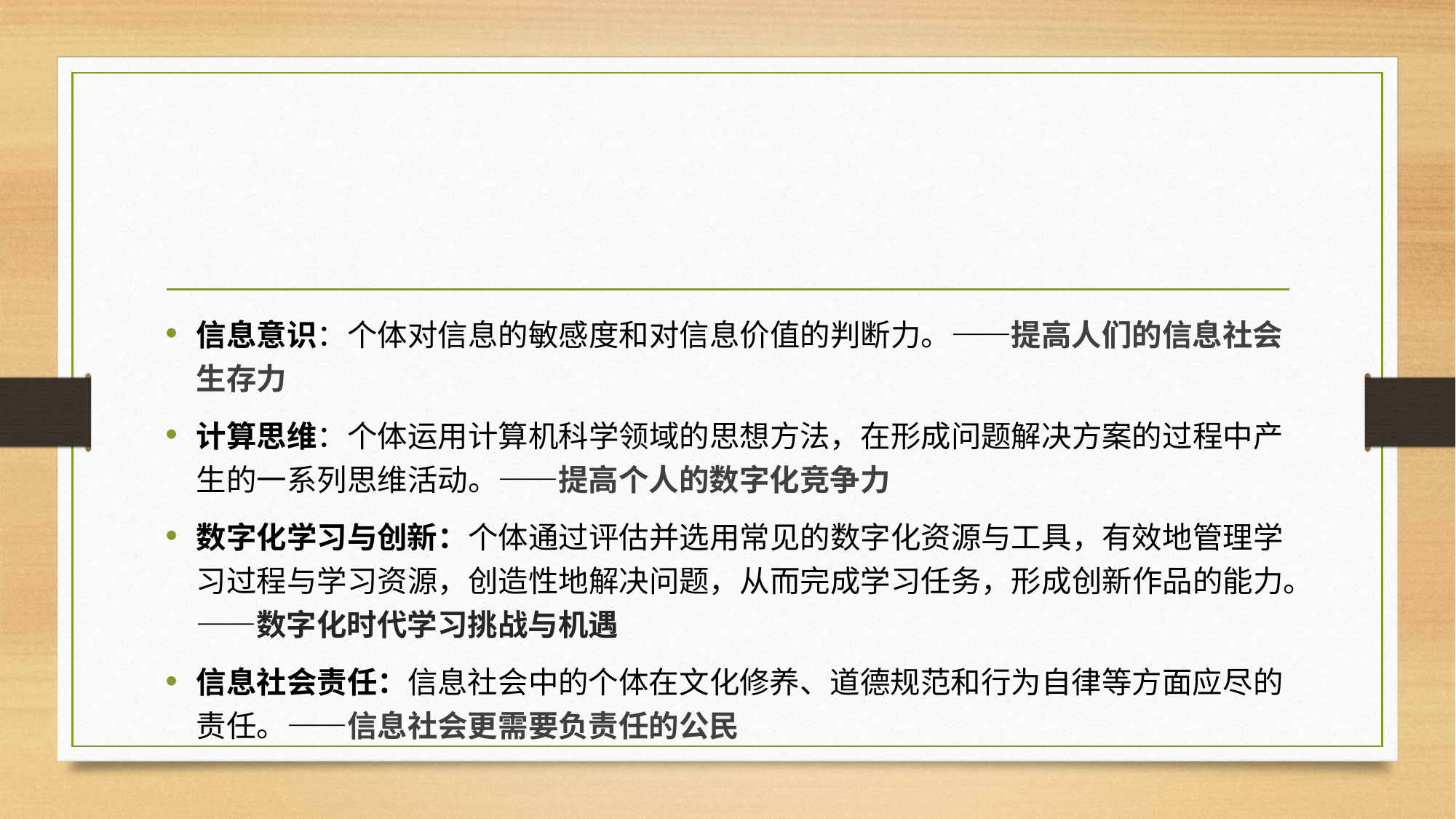

#
信息意识：个体对信息的敏感度和对信息价值的判断力。——提高人们的信息社会生存力
计算思维：个体运用计算机科学领域的思想方法，在形成问题解决方案的过程中产生的一系列思维活动。——提高个人的数字化竞争力
数字化学习与创新：个体通过评估并选用常见的数字化资源与工具，有效地管理学习过程与学习资源，创造性地解决问题，从而完成学习任务，形成创新作品的能力。——数字化时代学习挑战与机遇
信息社会责任：信息社会中的个体在文化修养、道德规范和行为自律等方面应尽的责任。——信息社会更需要负责任的公民